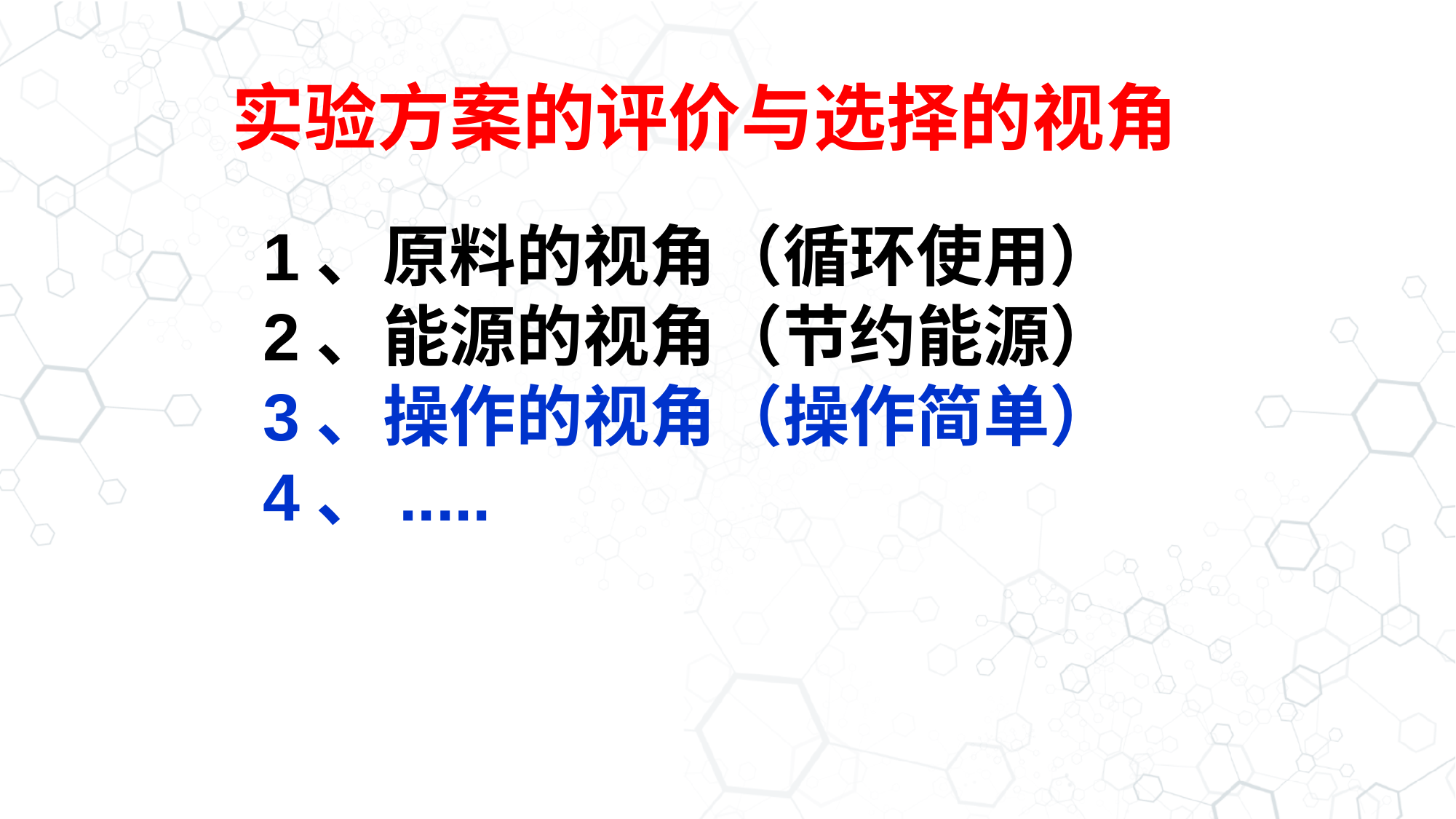

实验方案的评价与选择的视角
1、原料的视角（循环使用）
2、能源的视角（节约能源）
3、操作的视角（操作简单）
4、.....